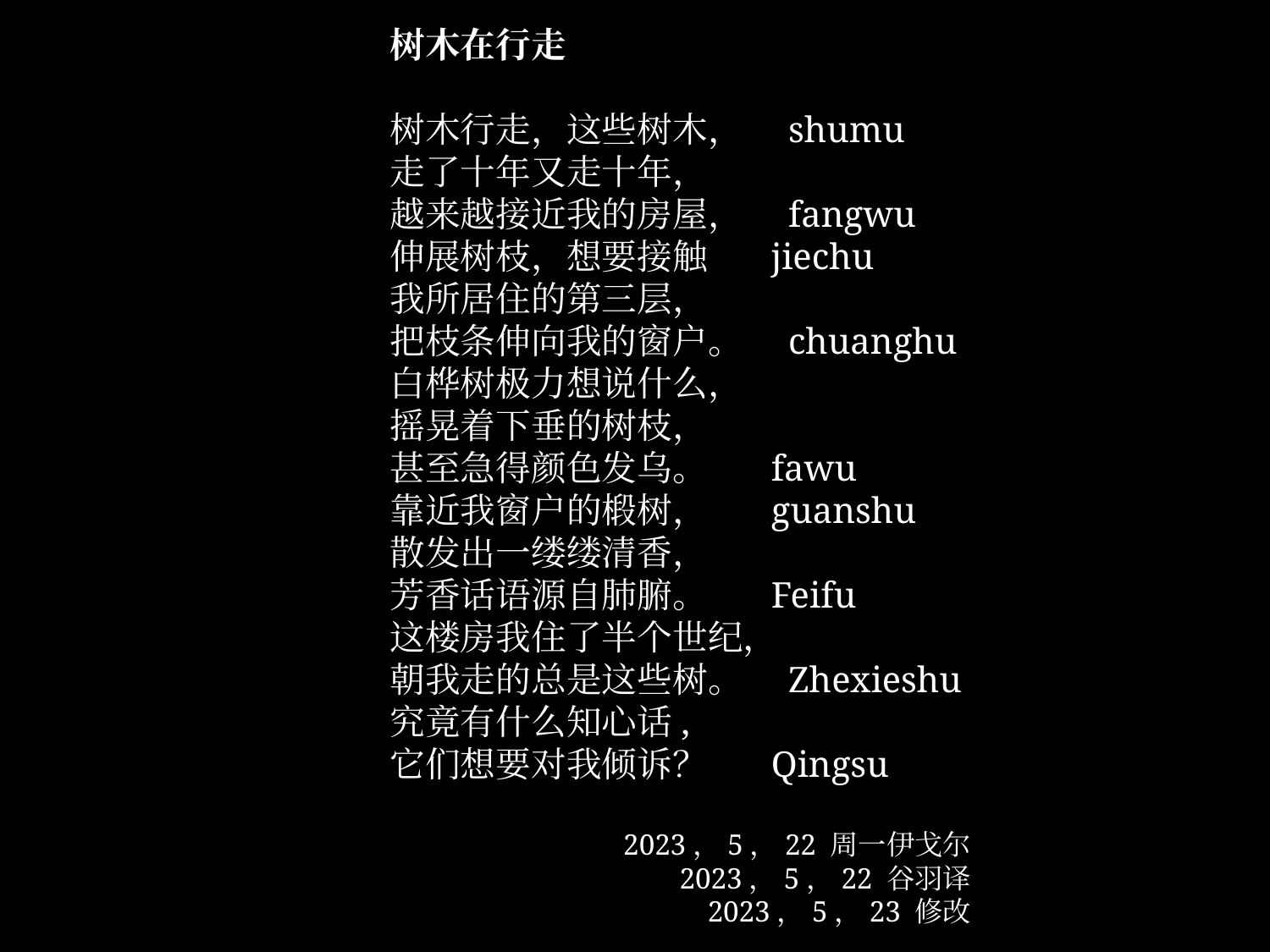

树木在行走

树木行走，这些树木，    shumu
走了十年又走十年，
越来越接近我的房屋，    fangwu
伸展树枝，想要接触      jiechu
我所居住的第三层，
把枝条伸向我的窗户。    chuanghu
白桦树极力想说什么，
摇晃着下垂的树枝，
甚至急得颜色发乌。      fawu
靠近我窗户的椴树，      guanshu
散发出一缕缕清香，
芳香话语源自肺腑。      Feifu
这楼房我住了半个世纪，
朝我走的总是这些树。    Zhexieshu
究竟有什么知心话,
它们想要对我倾诉？      Qingsu

2023，5，22 周一伊戈尔
2023，5，22 谷羽译
2023，5，23 修改